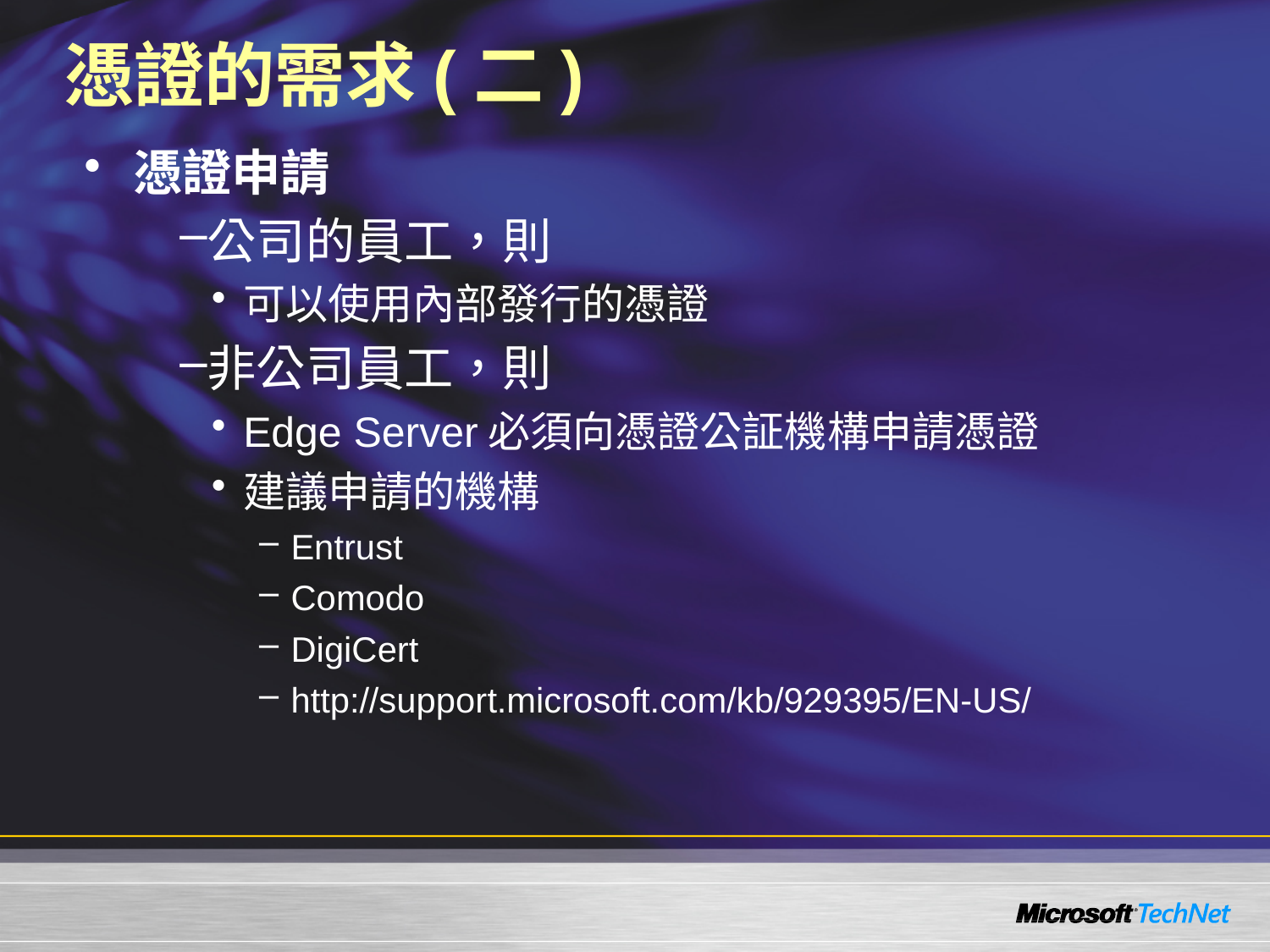

# 憑證的需求(二)
憑證申請
公司的員工，則
可以使用內部發行的憑證
非公司員工，則
Edge Server必須向憑證公証機構申請憑證
建議申請的機構
Entrust
Comodo
DigiCert
http://support.microsoft.com/kb/929395/EN-US/